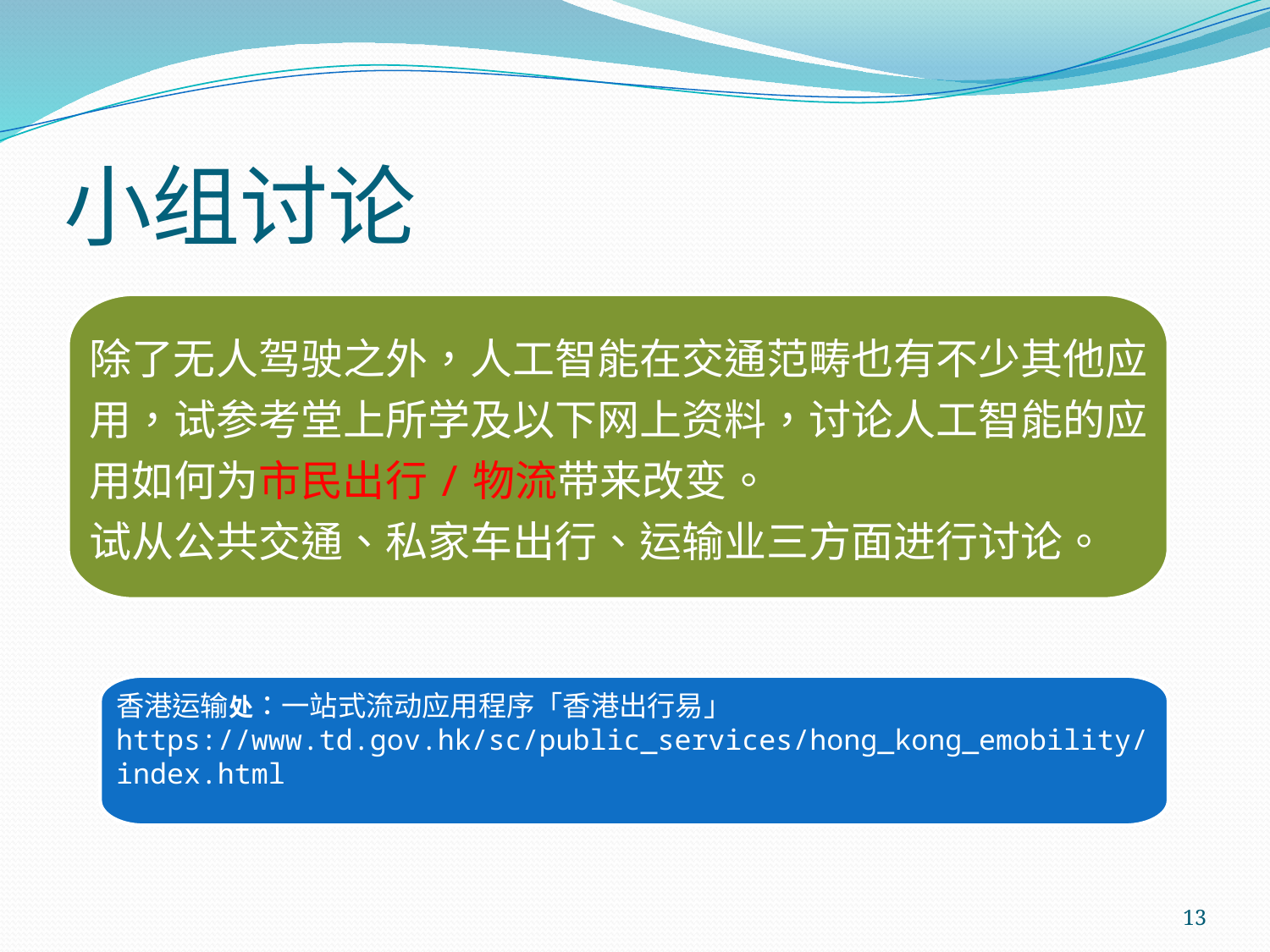

# 小组讨论

除了无人驾驶之外，人工智能在交通范畴也有不少其他应用，试参考堂上所学及以下网上资料，讨论人工智能的应用如何为市民出行/物流带来改变。
试从公共交通、私家车出行、运输业三方面进行讨论。

香港运输处：一站式流动应用程序「香港出行易」 https://www.td.gov.hk/sc/public_services/hong_kong_emobility/index.html

13